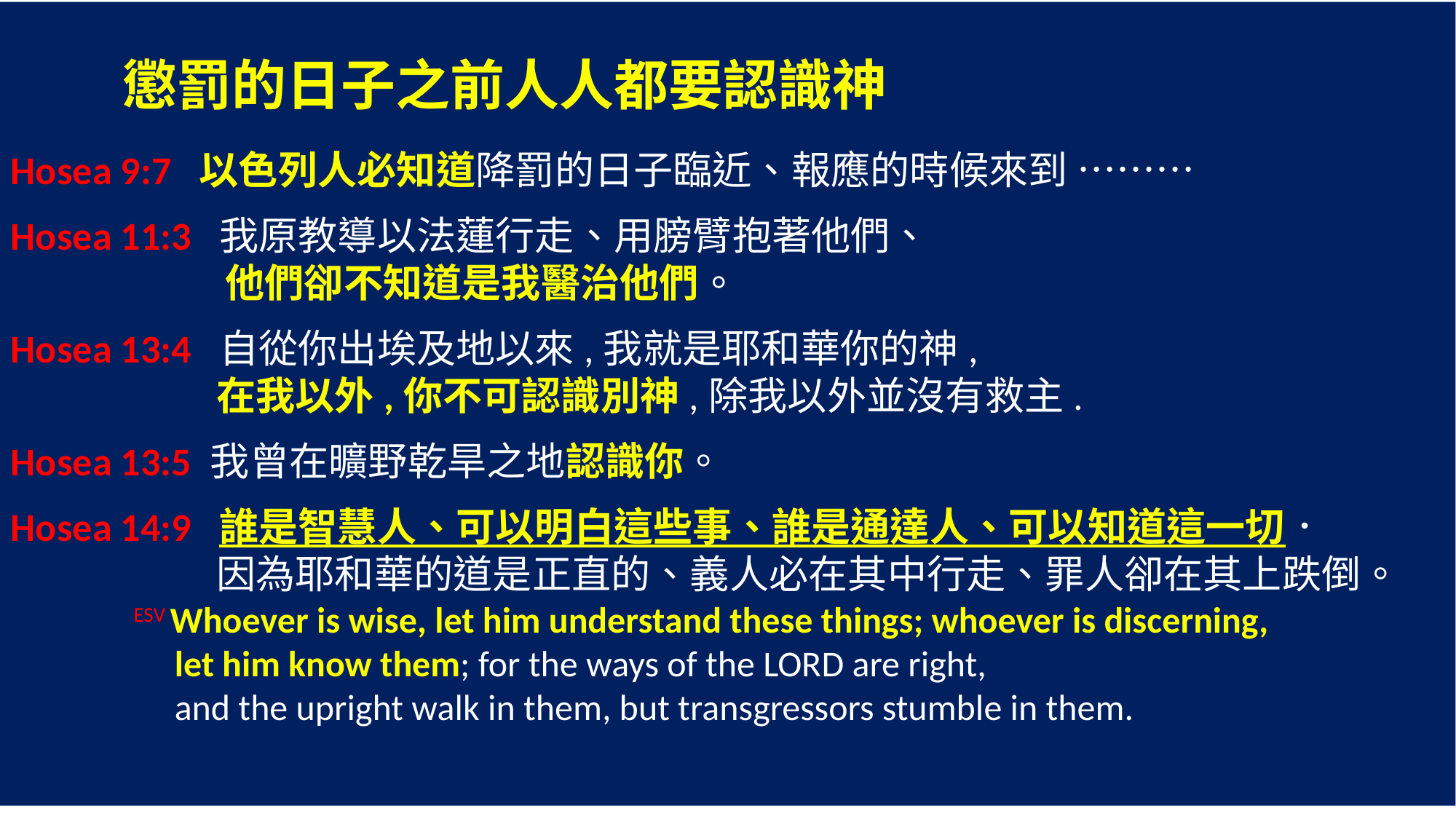

懲罰的日子之前人人都要認識神

Hosea 9:7  以色列人必知道降罰的日子臨近、報應的時候來到 ………

Hosea 11:3  我原教導以法蓮行走、用膀臂抱著他們、
                       他們卻不知道是我醫治他們。

Hosea 13:4  自從你出埃及地以來,我就是耶和華你的神,
                      在我以外,你不可認識別神,除我以外並沒有救主.

Hosea 13:5 我曾在曠野乾旱之地認識你。

Hosea 14:9  ‎誰是智慧人、可以明白這些事、誰是通達人、可以知道這一切．
                      因為耶和華的道是正直的、義人必在其中行走、罪人卻在其上跌倒。
               ESV Whoever is wise, let him understand these things; whoever is discerning,
                    let him know them; for the ways of the LORD are right,
                    and the upright walk in them, but transgressors stumble in them.